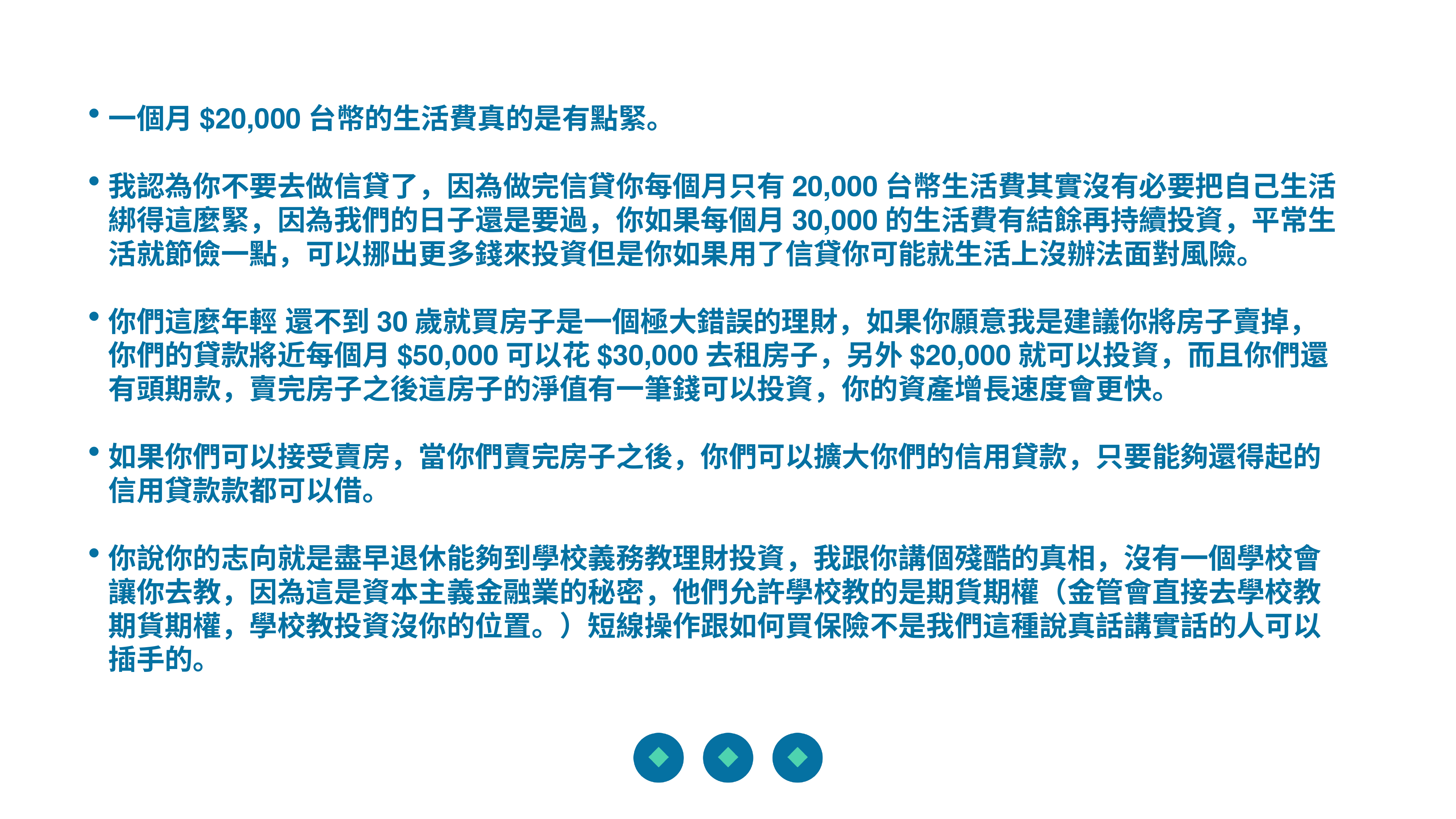

一個月$20,000台幣的生活費真的是有點緊。

我認為你不要去做信貸了，因為做完信貸你每個月只有20,000台幣生活費其實沒有必要把自己生活綁得這麼緊，因為我們的日子還是要過，你如果每個月30,000的生活費有結餘再持續投資，平常生活就節儉一點，可以挪出更多錢來投資但是你如果用了信貸你可能就生活上沒辦法面對風險。

你們這麼年輕 還不到30歲就買房子是一個極大錯誤的理財，如果你願意我是建議你將房子賣掉，你們的貸款將近每個月$50,000可以花$30,000去租房子，另外$20,000就可以投資，而且你們還有頭期款，賣完房子之後這房子的淨值有一筆錢可以投資，你的資產增長速度會更快。

如果你們可以接受賣房，當你們賣完房子之後，你們可以擴大你們的信用貸款，只要能夠還得起的信用貸款款都可以借。

你說你的志向就是盡早退休能夠到學校義務教理財投資，我跟你講個殘酷的真相，沒有一個學校會讓你去教，因為這是資本主義金融業的秘密，他們允許學校教的是期貨期權（金管會直接去學校教期貨期權，學校教投資沒你的位置。）短線操作跟如何買保險不是我們這種說真話講實話的人可以插手的。